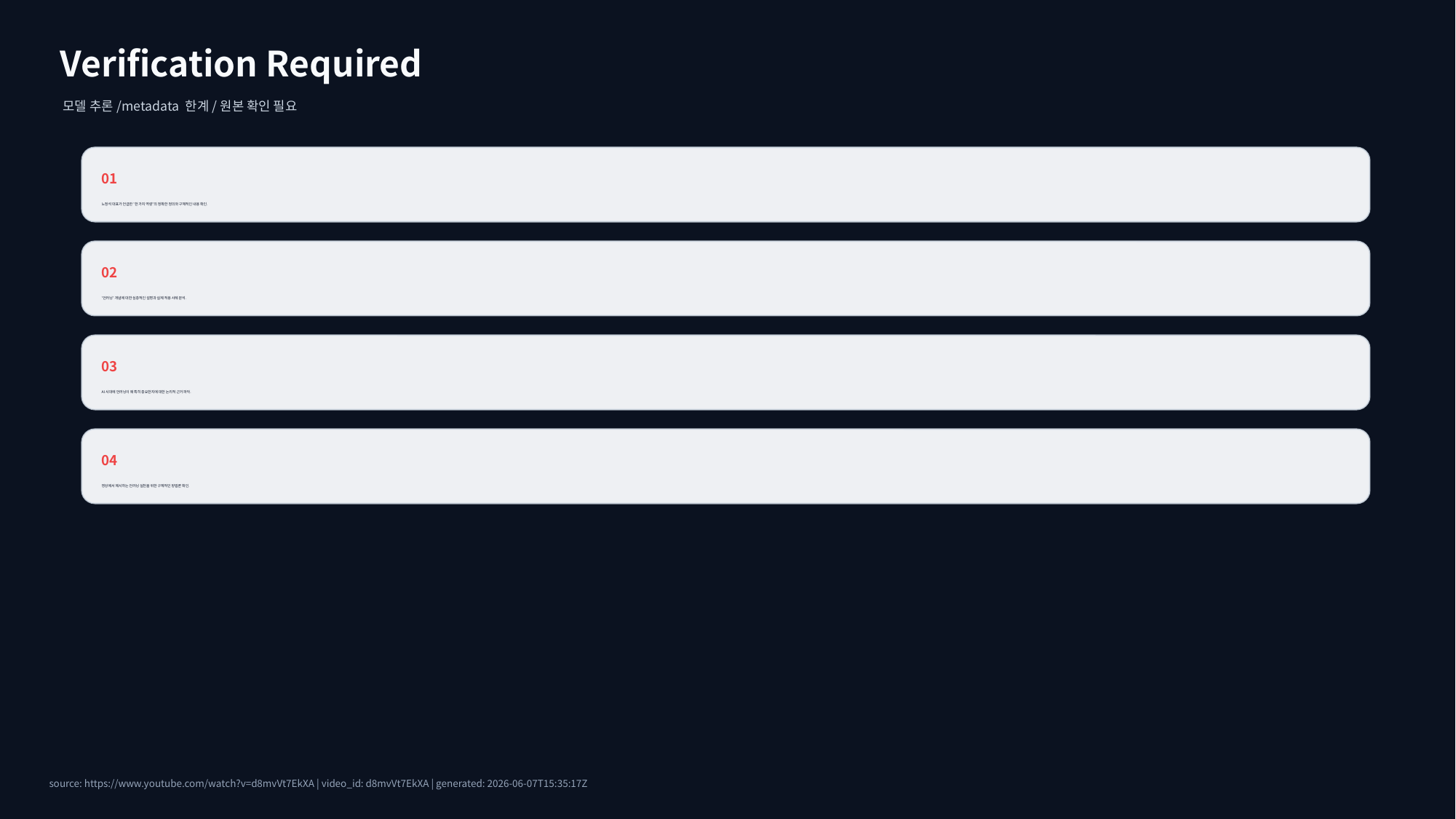

Verification Required
모델 추론/metadata 한계/원본 확인 필요

01
노정석 대표가 언급한 '한 가지 역량'의 정확한 정의와 구체적인 내용 확인.

02
'언러닝' 개념에 대한 심층적인 설명과 실제 적용 사례 분석.

03
AI 시대에 언러닝이 왜 특히 중요한지에 대한 논리적 근거 파악.

04
영상에서 제시하는 언러닝 실천을 위한 구체적인 방법론 확인.
source: https://www.youtube.com/watch?v=d8mvVt7EkXA | video_id: d8mvVt7EkXA | generated: 2026-06-07T15:35:17Z